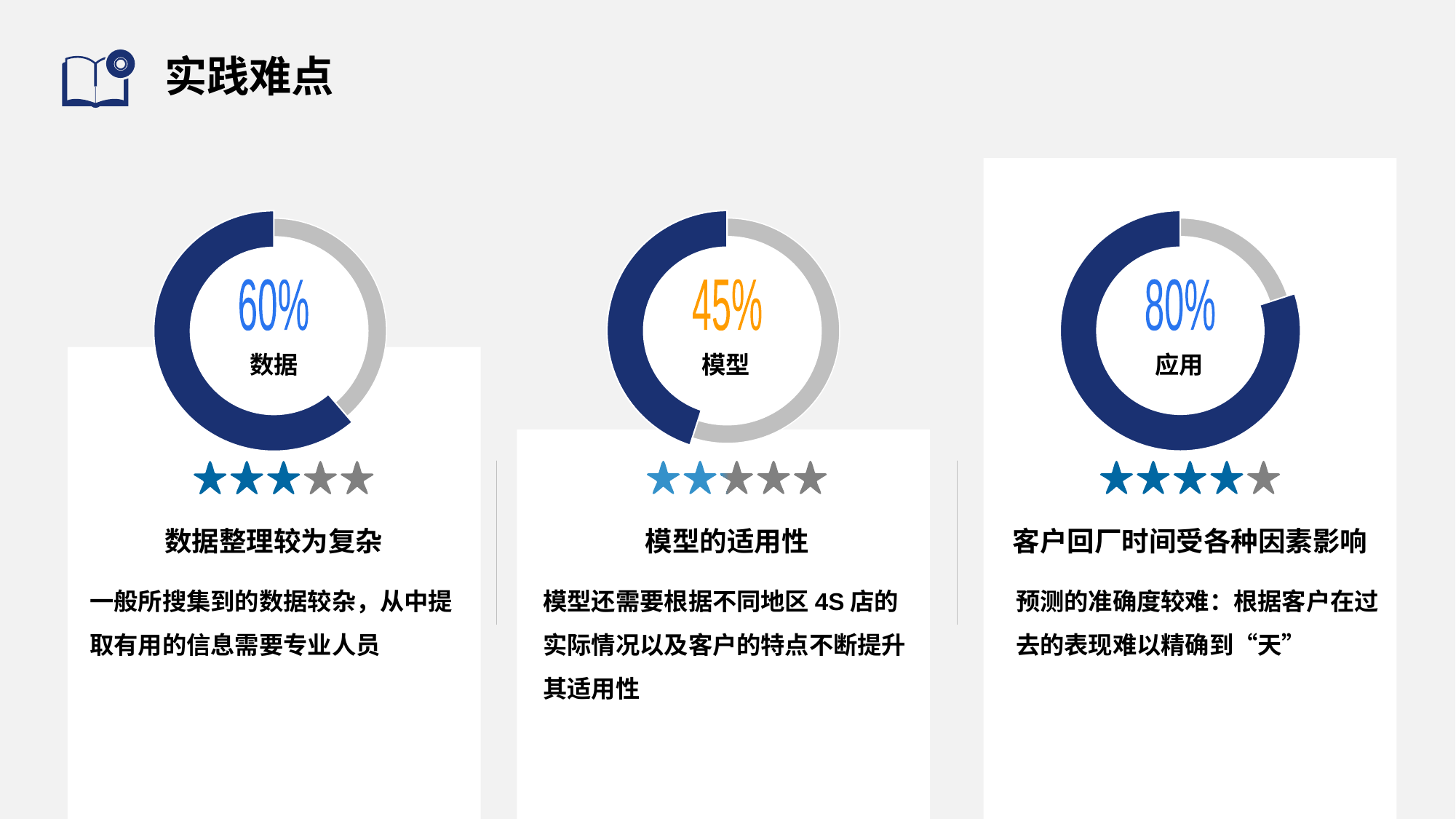

# 实践难点

60%
45%
80%
数据
模型
应用

数据整理较为复杂
模型的适用性
客户回厂时间受各种因素影响
一般所搜集到的数据较杂，从中提取有用的信息需要专业人员
模型还需要根据不同地区4S店的实际情况以及客户的特点不断提升其适用性
预测的准确度较难：根据客户在过去的表现难以精确到“天”